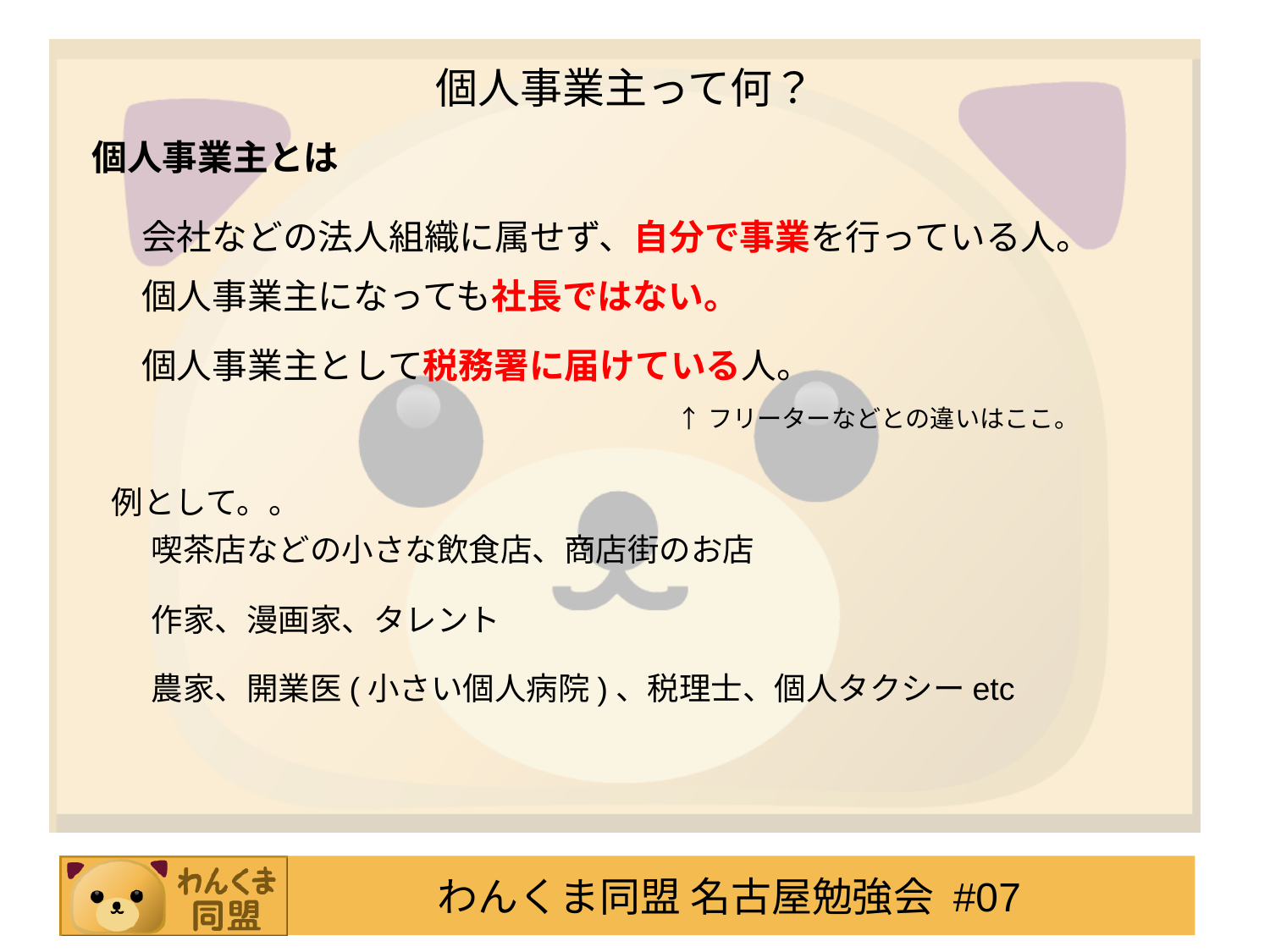

# 個人事業主って何？
個人事業主とは
会社などの法人組織に属せず、自分で事業を行っている人。
個人事業主になっても社長ではない。
個人事業主として税務署に届けている人。
↑フリーターなどとの違いはここ。
例として。。
喫茶店などの小さな飲食店、商店街のお店
作家、漫画家、タレント
農家、開業医(小さい個人病院)、税理士、個人タクシーetc